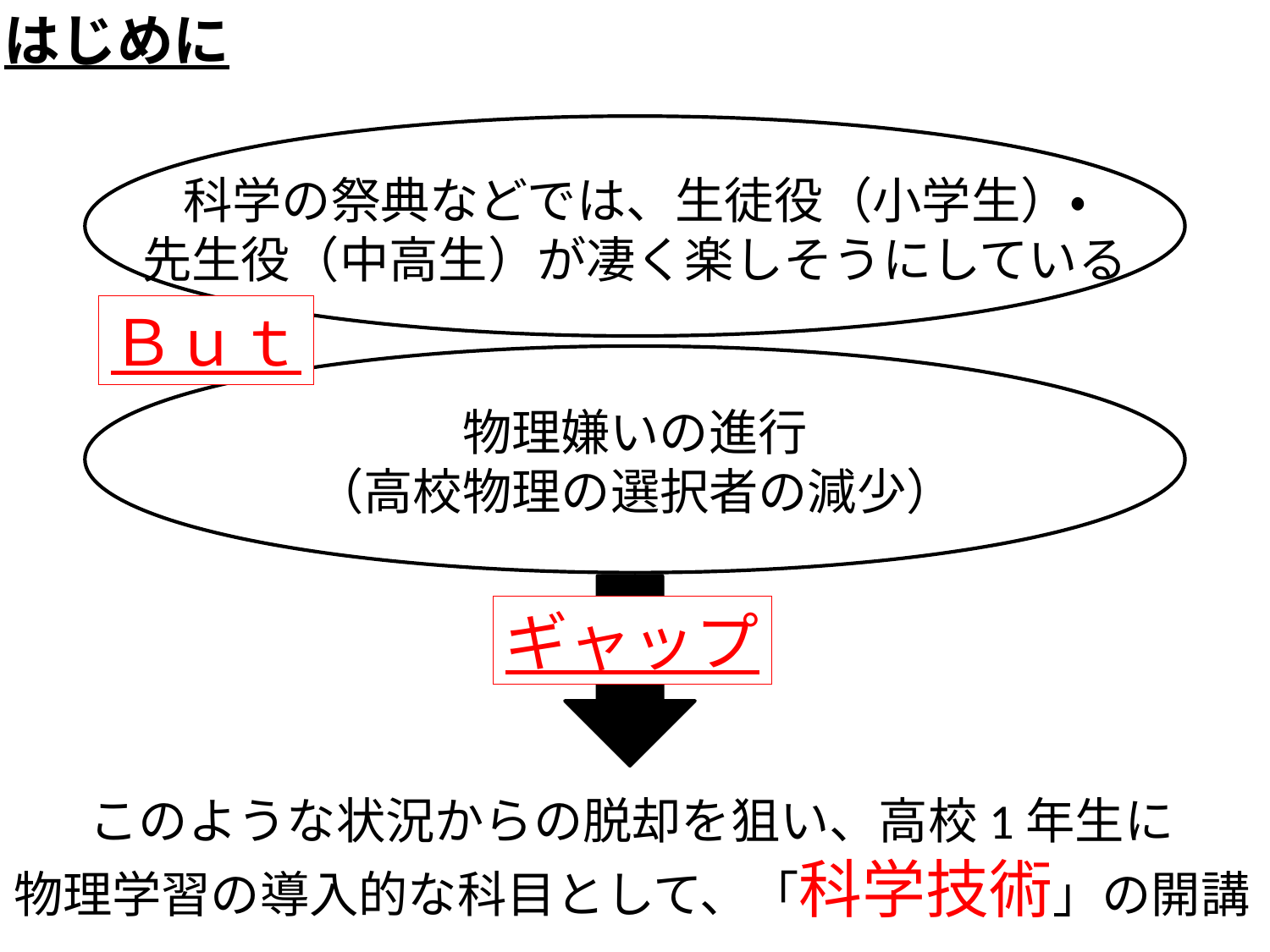

はじめに

科学の祭典などでは、生徒役（小学生）・
先生役（中高生）が凄く楽しそうにしている
Ｂｕｔ

物理嫌いの進行
（高校物理の選択者の減少）

ギャップ
このような状況からの脱却を狙い、高校1年生に
物理学習の導入的な科目として、「科学技術」の開講